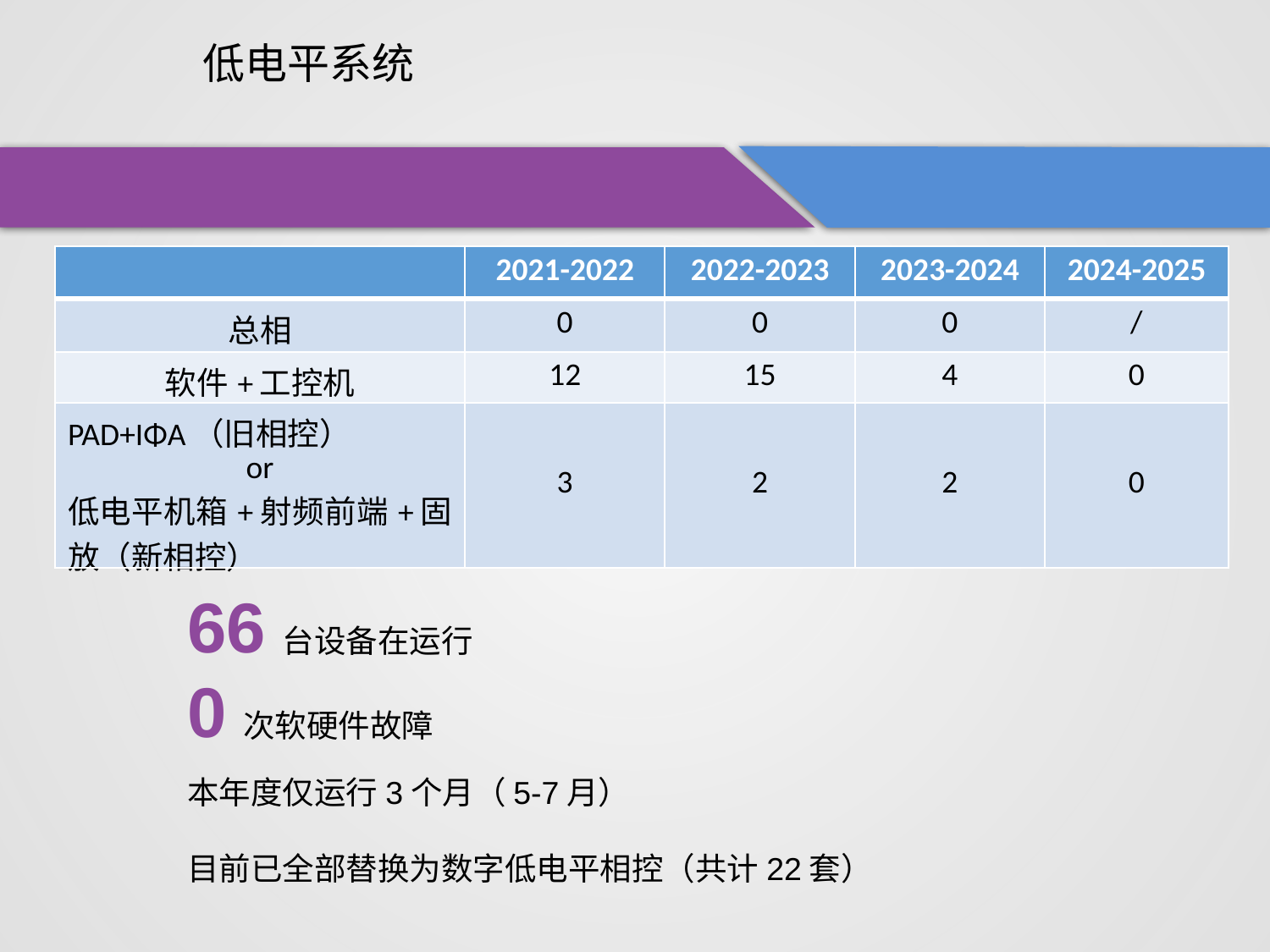

低电平系统
   运行稳定
              低电平系统
|  | 2021-2022 | 2022-2023 | 2023-2024 | 2024-2025 |
| --- | --- | --- | --- | --- |
| 总相 | 0 | 0 | 0 | / |
| 软件+工控机 | 12 | 15 | 4 | 0 |
| PAD+IΦA（旧相控） or 低电平机箱+射频前端+固放（新相控） | 3 | 2 | 2 | 0 |
66台设备在运行
0次软硬件故障
本年度仅运行3个月（5-7月）

目前已全部替换为数字低电平相控（共计22套）